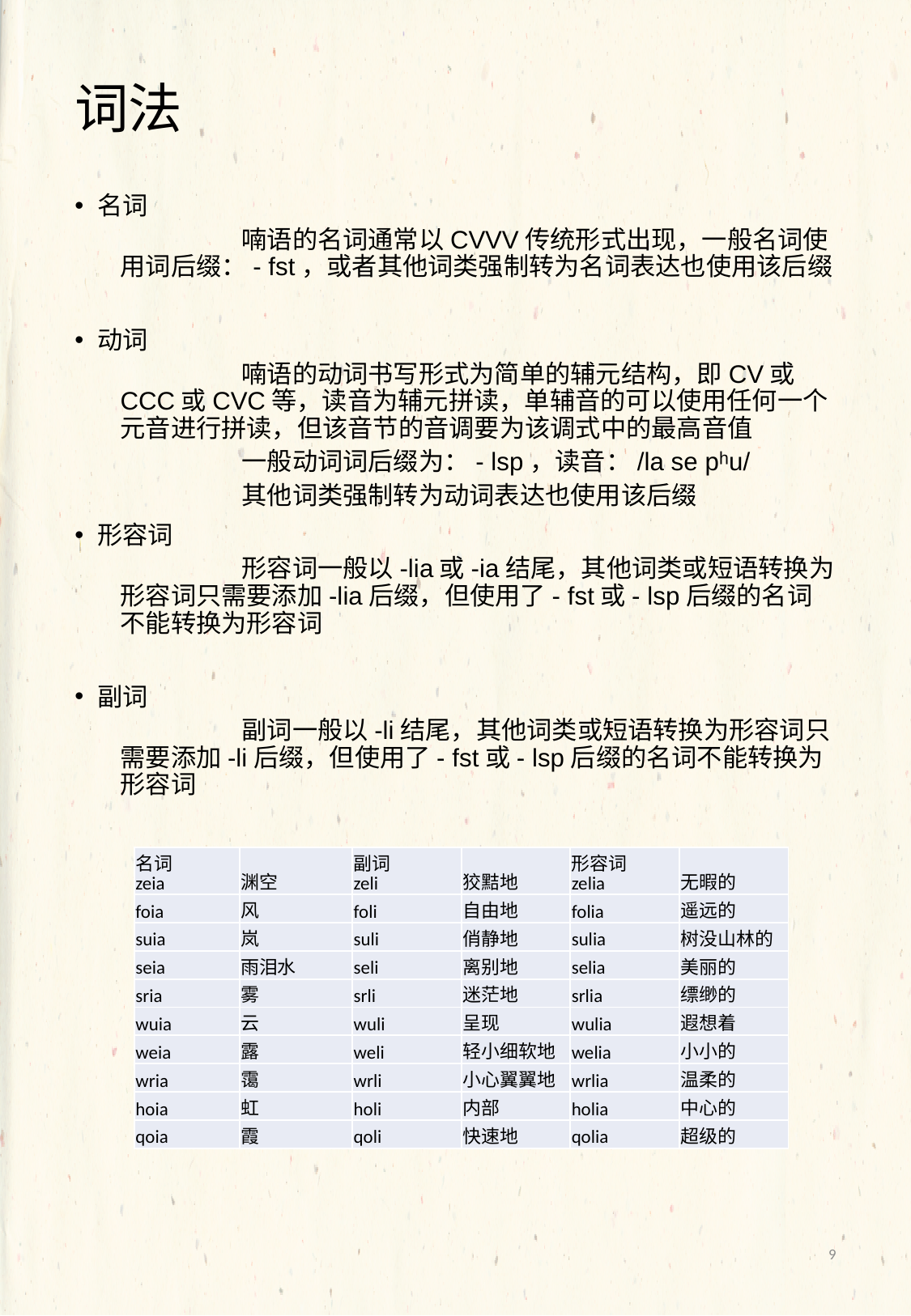

# 词法
名词
	喃语的名词通常以CVVV传统形式出现，一般名词使用词后缀：- fst，或者其他词类强制转为名词表达也使用该后缀

动词
	喃语的动词书写形式为简单的辅元结构，即CV或CCC或CVC等，读音为辅元拼读，单辅音的可以使用任何一个元音进行拼读，但该音节的音调要为该调式中的最高音值
	一般动词词后缀为：- lsp，读音：/la se pʰu/
	其他词类强制转为动词表达也使用该后缀
形容词
	形容词一般以-lia或-ia结尾，其他词类或短语转换为形容词只需要添加-lia后缀，但使用了- fst或- lsp后缀的名词不能转换为形容词

副词
	副词一般以-li结尾，其他词类或短语转换为形容词只需要添加-li后缀，但使用了- fst或- lsp后缀的名词不能转换为形容词

| 名词 zeia | 渊空 | 副词 zeli | 狡黠地 | 形容词 zelia | 无暇的 |
| --- | --- | --- | --- | --- | --- |
| foia | 风 | foli | 自由地 | folia | 遥远的 |
| suia | 岚 | suli | 俏静地 | sulia | 树没山林的 |
| seia | 雨泪水 | seli | 离别地 | selia | 美丽的 |
| sria | 雾 | srli | 迷茫地 | srlia | 缥缈的 |
| wuia | 云 | wuli | 呈现 | wulia | 遐想着 |
| weia | 露 | weli | 轻小细软地 | welia | 小小的 |
| wria | 霭 | wrli | 小心翼翼地 | wrlia | 温柔的 |
| hoia | 虹 | holi | 内部 | holia | 中心的 |
| qoia | 霞 | qoli | 快速地 | qolia | 超级的 |
9